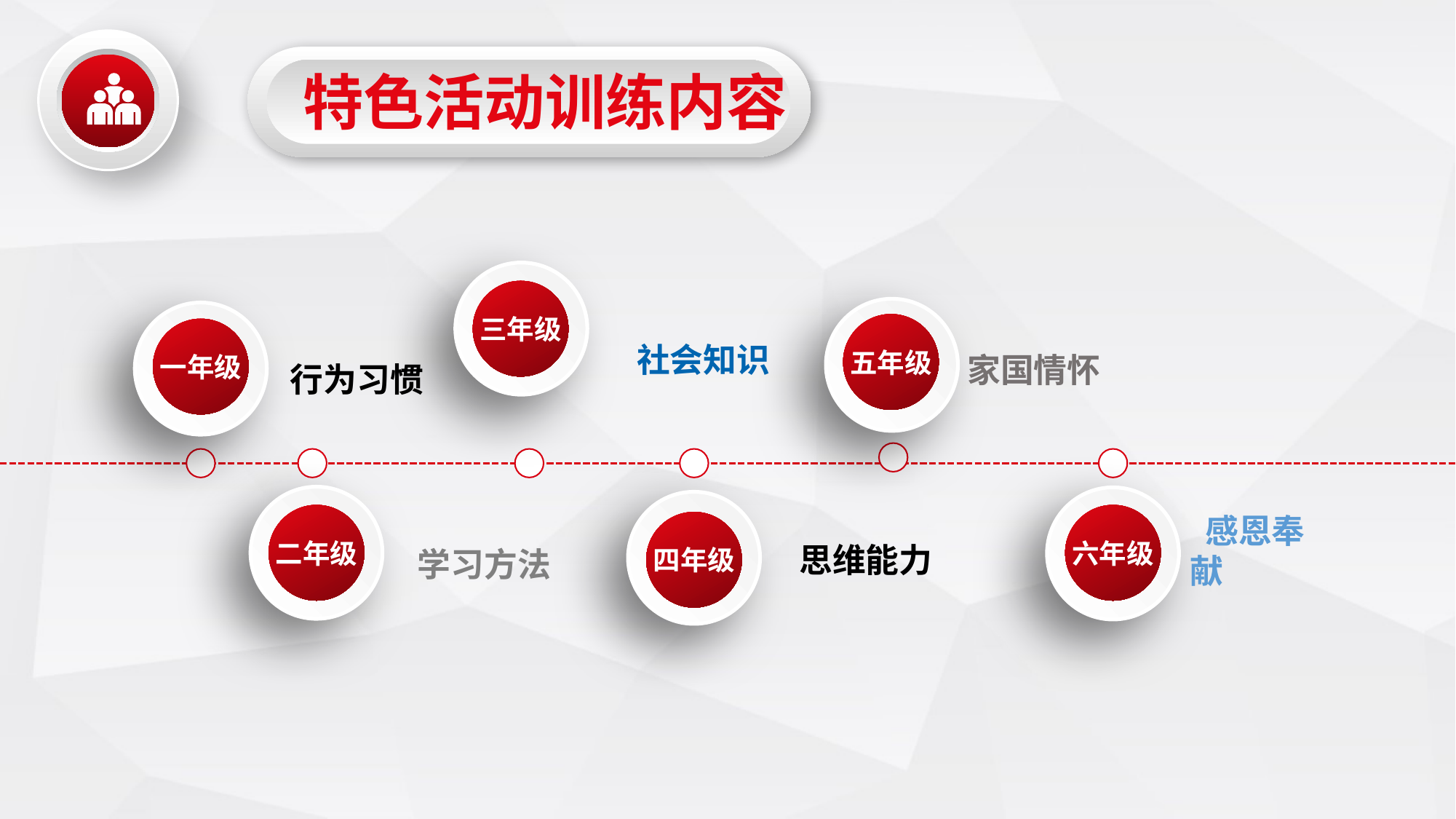

特色活动训练内容

三年级

五年级

一年级

 社会知识
 家国情怀
 行为习惯

二年级

四年级

六年级
 感恩奉献
 思维能力
 学习方法